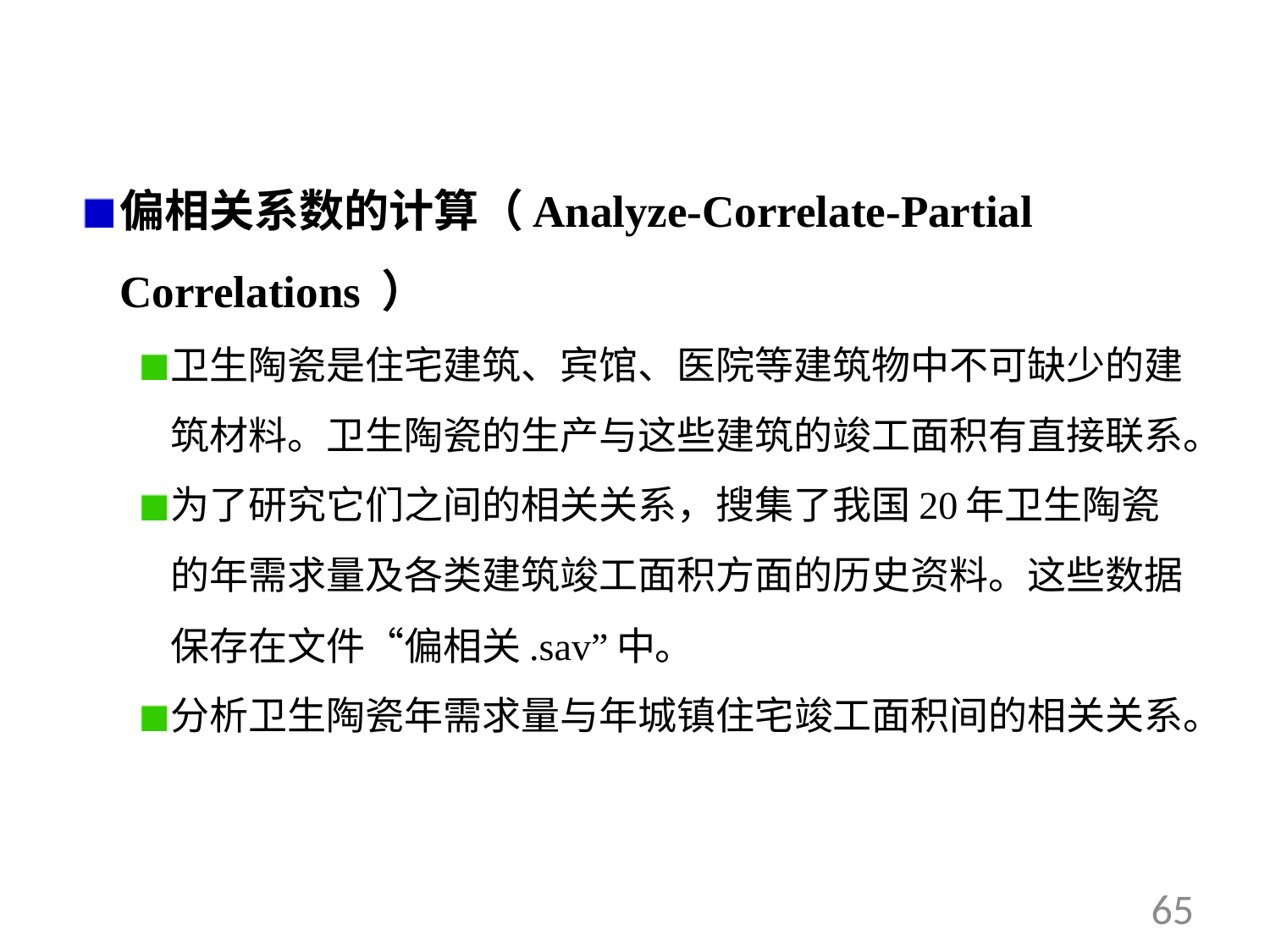

#
偏相关系数的计算（Analyze-Correlate-Partial Correlations ）
卫生陶瓷是住宅建筑、宾馆、医院等建筑物中不可缺少的建筑材料。卫生陶瓷的生产与这些建筑的竣工面积有直接联系。
为了研究它们之间的相关关系，搜集了我国20年卫生陶瓷的年需求量及各类建筑竣工面积方面的历史资料。这些数据保存在文件“偏相关.sav”中。
分析卫生陶瓷年需求量与年城镇住宅竣工面积间的相关关系。
65